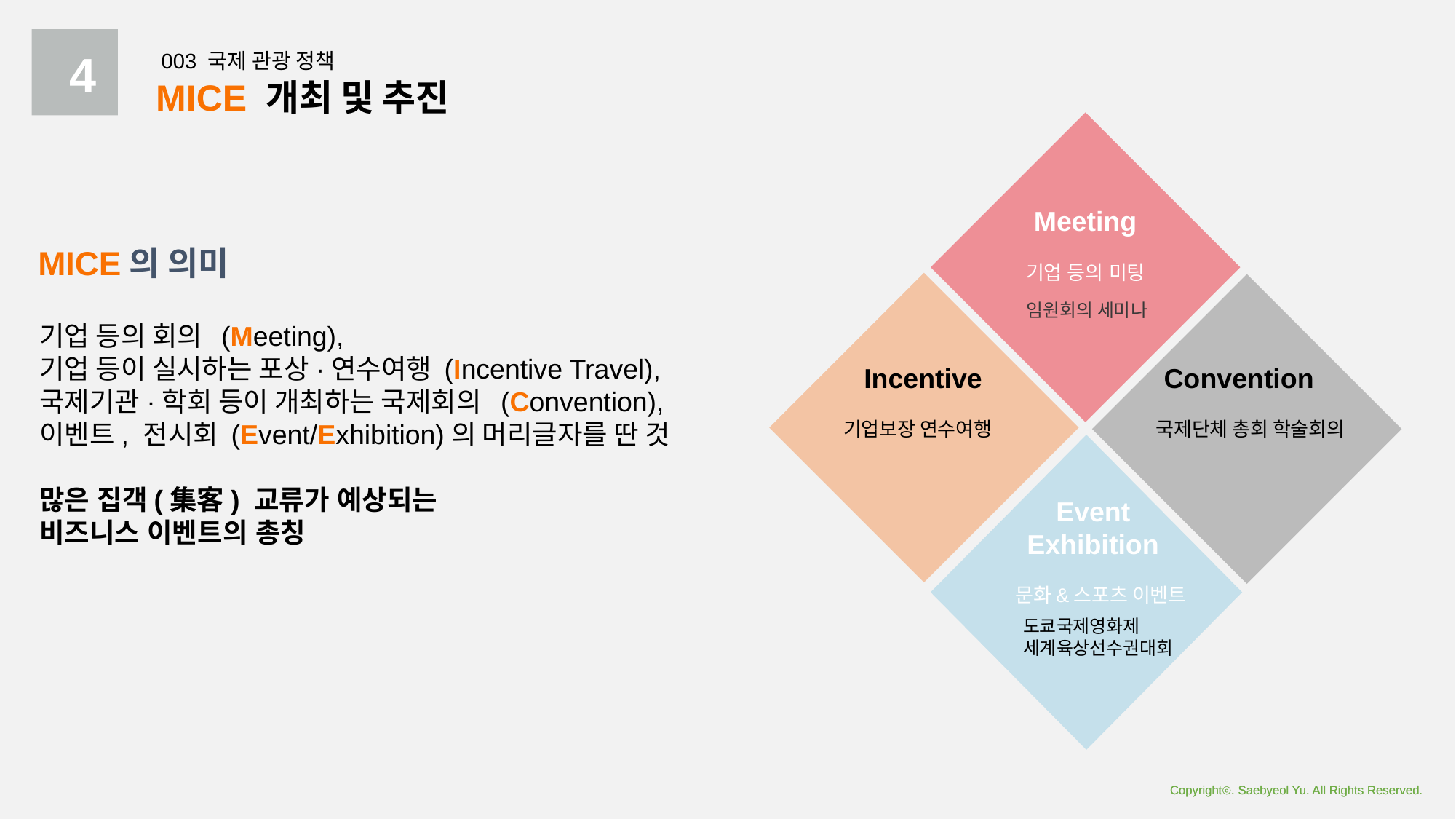

4
003 국제 관광 정책
MICE 개최 및 추진
Meeting

기업 등의 미팅

MICE의 의미
기업 등의 회의  (Meeting),
기업 등이 실시하는 포상·연수여행 (Incentive Travel),
국제기관·학회 등이 개최하는 국제회의  (Convention),
이벤트, 전시회 (Event/Exhibition)의 머리글자를 딴 것

많은 집객(集客) 교류가 예상되는
비즈니스 이벤트의 총칭

임원회의 세미나
Incentive
Convention
기업보장 연수여행
국제단체 총회 학술회의

Event
Exhibition

문화&스포츠 이벤트
도쿄국제영화제
세계육상선수권대회
Copyrightⓒ. Saebyeol Yu. All Rights Reserved.